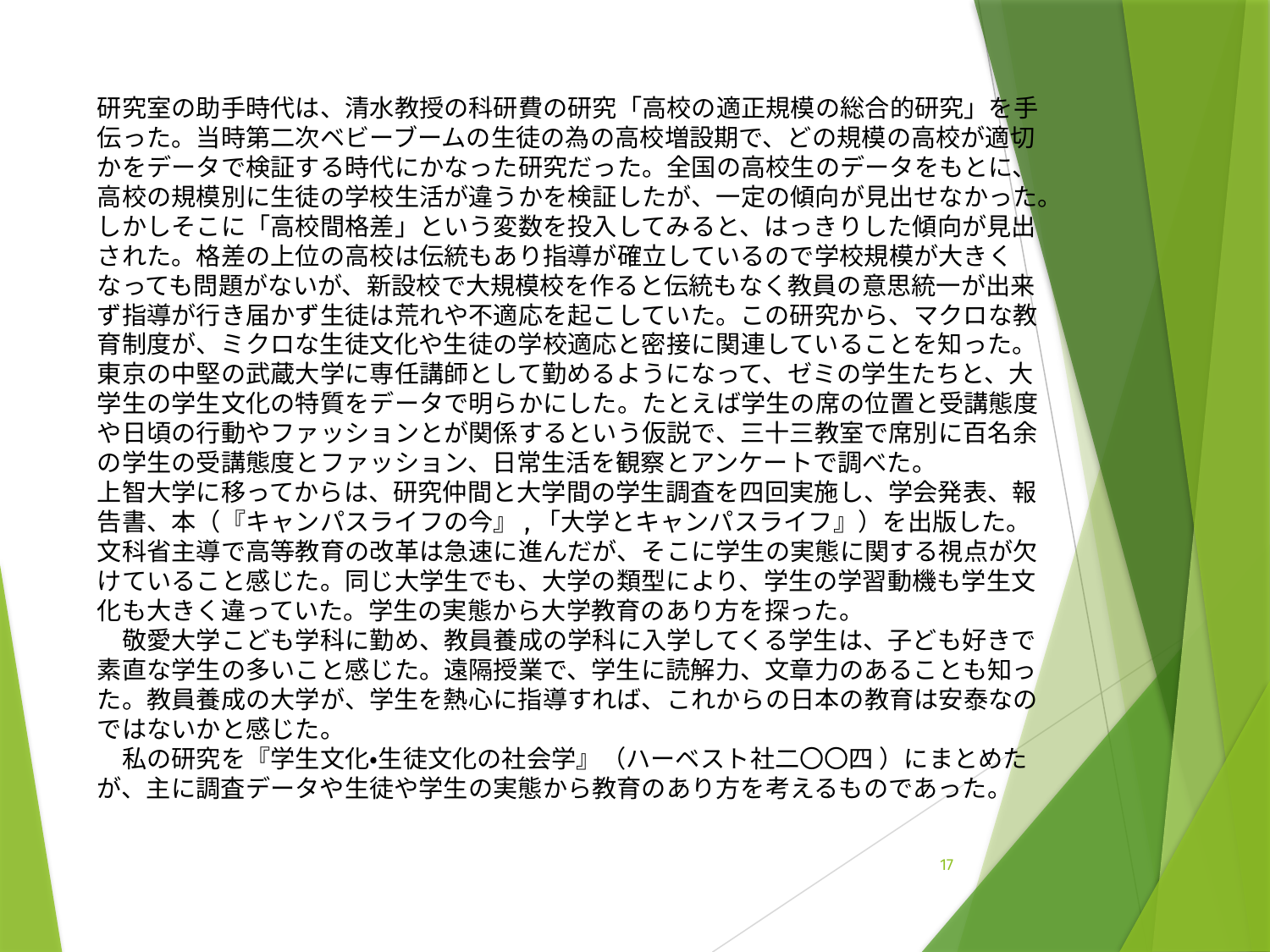

研究室の助手時代は、清水教授の科研費の研究「高校の適正規模の総合的研究」を手伝った。当時第二次ベビーブームの生徒の為の高校増設期で、どの規模の高校が適切かをデータで検証する時代にかなった研究だった。全国の高校生のデータをもとに、高校の規模別に生徒の学校生活が違うかを検証したが、一定の傾向が見出せなかった。しかしそこに「高校間格差」という変数を投入してみると、はっきりした傾向が見出された。格差の上位の高校は伝統もあり指導が確立しているので学校規模が大きくなっても問題がないが、新設校で大規模校を作ると伝統もなく教員の意思統一が出来ず指導が行き届かず生徒は荒れや不適応を起こしていた。この研究から、マクロな教育制度が、ミクロな生徒文化や生徒の学校適応と密接に関連していることを知った。
東京の中堅の武蔵大学に専任講師として勤めるようになって、ゼミの学生たちと、大学生の学生文化の特質をデータで明らかにした。たとえば学生の席の位置と受講態度や日頃の行動やファッションとが関係するという仮説で、三十三教室で席別に百名余の学生の受講態度とファッション、日常生活を観察とアンケートで調べた。
上智大学に移ってからは、研究仲間と大学間の学生調査を四回実施し、学会発表、報告書、本（『キャンパスライフの今』,「大学とキャンパスライフ』）を出版した。文科省主導で高等教育の改革は急速に進んだが、そこに学生の実態に関する視点が欠けていること感じた。同じ大学生でも、大学の類型により、学生の学習動機も学生文化も大きく違っていた。学生の実態から大学教育のあり方を探った。
　敬愛大学こども学科に勤め、教員養成の学科に入学してくる学生は、子ども好きで素直な学生の多いこと感じた。遠隔授業で、学生に読解力、文章力のあることも知った。教員養成の大学が、学生を熱心に指導すれば、これからの日本の教育は安泰なのではないかと感じた。
　私の研究を『学生文化・生徒文化の社会学』（ハーベスト社二〇〇四 ）にまとめたが、主に調査データや生徒や学生の実態から教育のあり方を考えるものであった。
17